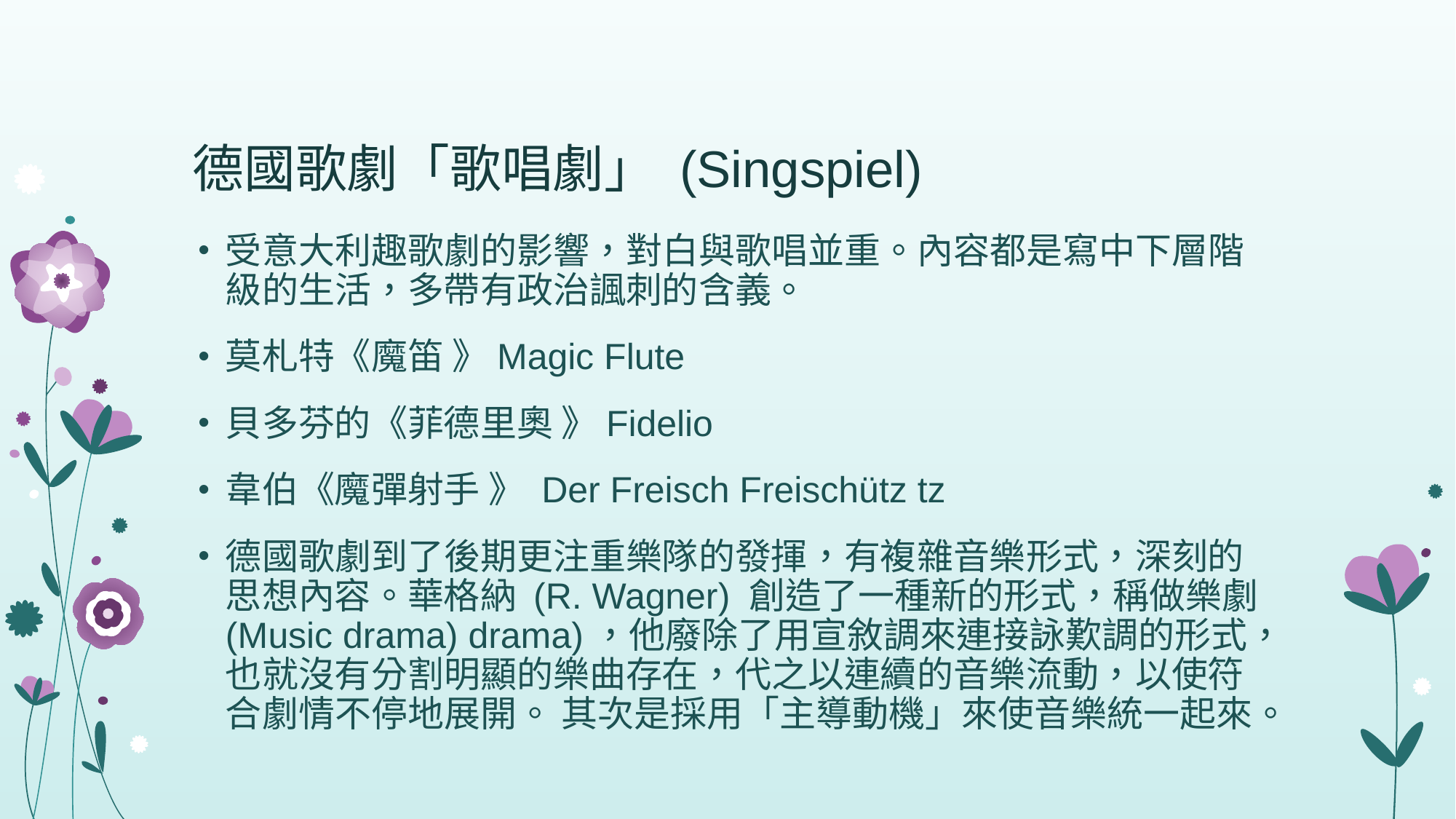

# 德國歌劇「歌唱劇」 (Singspiel)
受意大利趣歌劇的影響，對白與歌唱並重。內容都是寫中下層階級的生活，多帶有政治諷刺的含義。
莫札特《魔笛 》Magic Flute
貝多芬的《菲德里奧 》Fidelio
韋伯《魔彈射手 》 Der Freisch Freischütz tz
德國歌劇到了後期更注重樂隊的發揮，有複雜音樂形式，深刻的思想內容。華格納 (R. Wagner) 創造了一種新的形式，稱做樂劇 (Music drama) drama)，他廢除了用宣敘調來連接詠歎調的形式，也就沒有分割明顯的樂曲存在，代之以連續的音樂流動，以使符合劇情不停地展開。 其次是採用「主導動機」來使音樂統一起來。